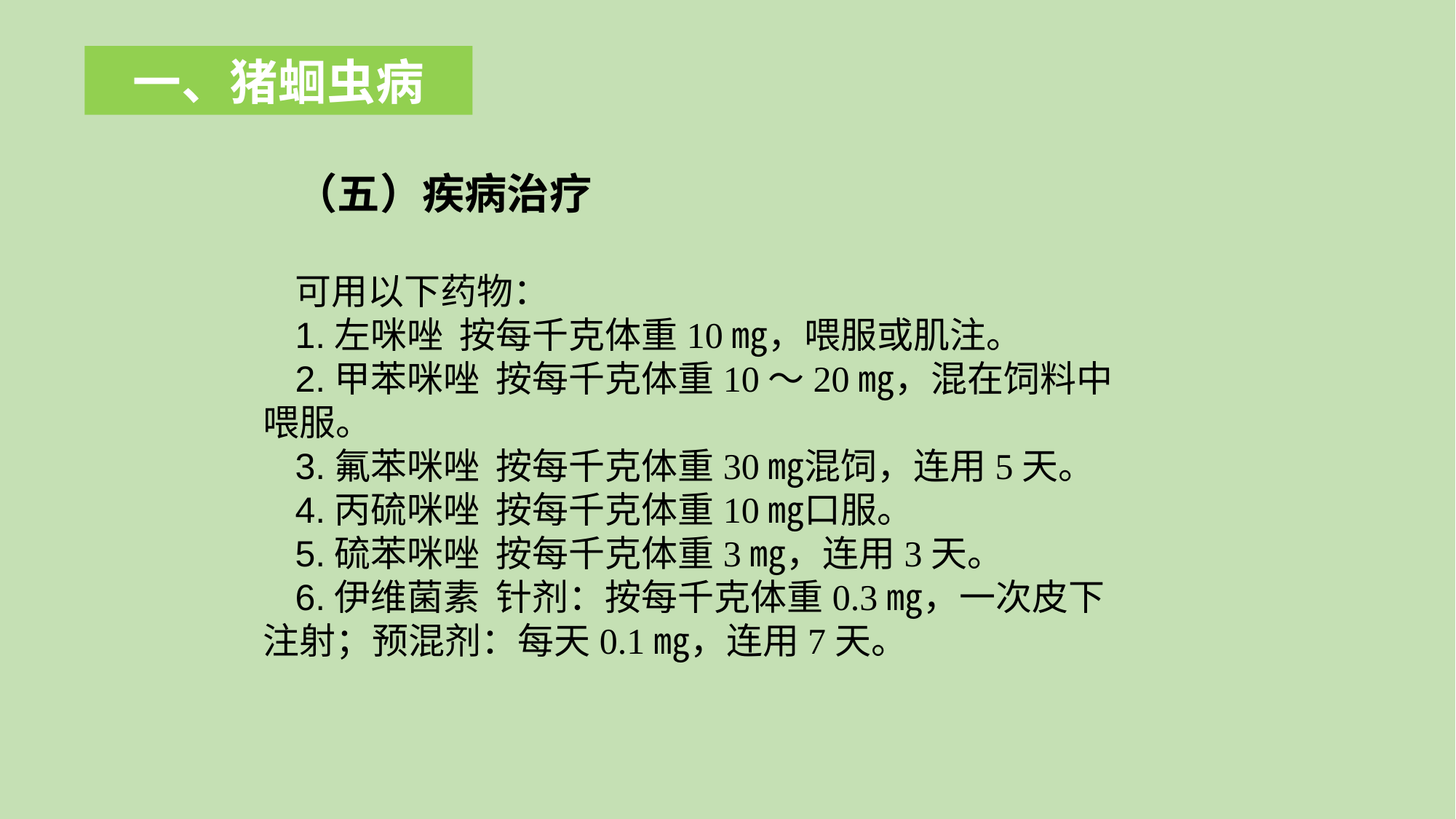

一、猪蛔虫病
（五）疾病治疗

可用以下药物：
1.左咪唑  按每千克体重10㎎，喂服或肌注。
2.甲苯咪唑  按每千克体重10～20㎎，混在饲料中喂服。
3.氟苯咪唑  按每千克体重30㎎混饲，连用5天。
4.丙硫咪唑  按每千克体重10㎎口服。
5.硫苯咪唑  按每千克体重3㎎，连用3天。
6.伊维菌素  针剂：按每千克体重0.3㎎，一次皮下注射；预混剂：每天0.1㎎，连用7天。